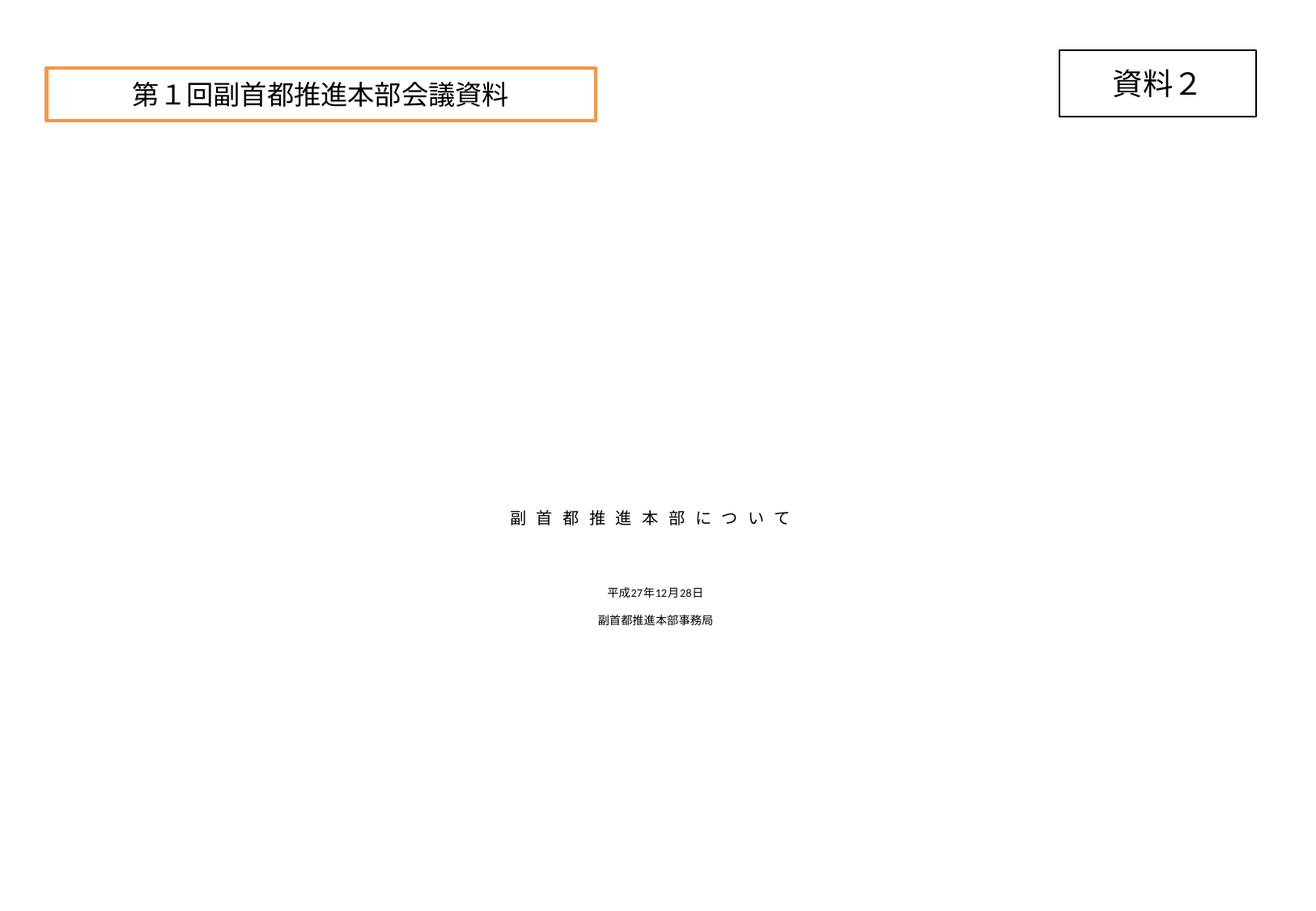

資料２
第１回副首都推進本部会議資料
# 副首都推進本部について 平成27年12月28日 副首都推進本部事務局